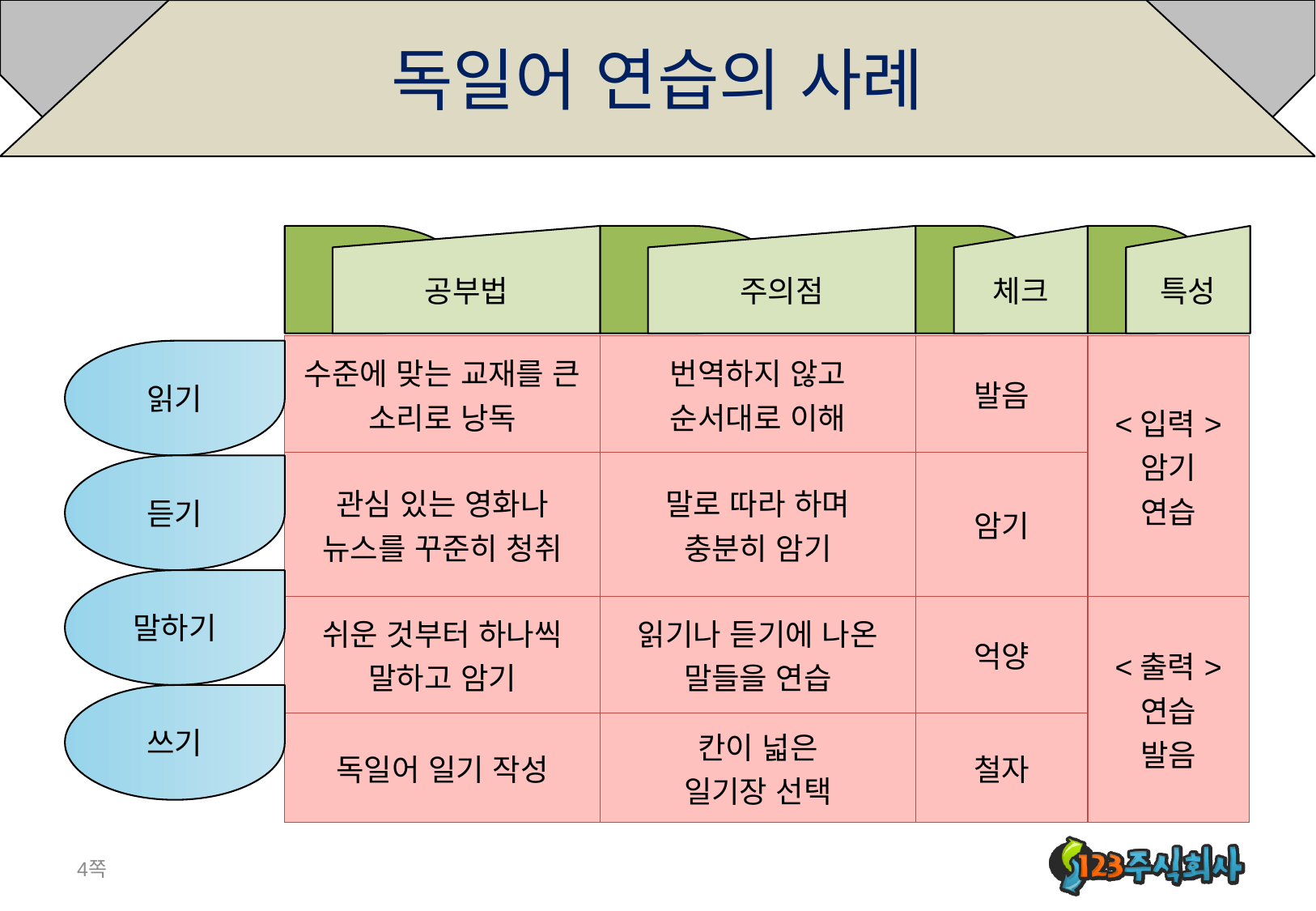

# 독일어 연습의 사례

공부법

주의점

체크

특성
| 수준에 맞는 교재를 큰 소리로 낭독 | 번역하지 않고 순서대로 이해 | 발음 | <입력> 암기 연습 |
| --- | --- | --- | --- |
| 관심 있는 영화나 뉴스를 꾸준히 청취 | 말로 따라 하며 충분히 암기 | 암기 |  |
| 쉬운 것부터 하나씩 말하고 암기 | 읽기나 듣기에 나온 말들을 연습 | 억양 | <출력> 연습 발음 |
| 독일어 일기 작성 | 칸이 넓은 일기장 선택 | 철자 |  |
읽기
듣기
말하기
쓰기
4쪽